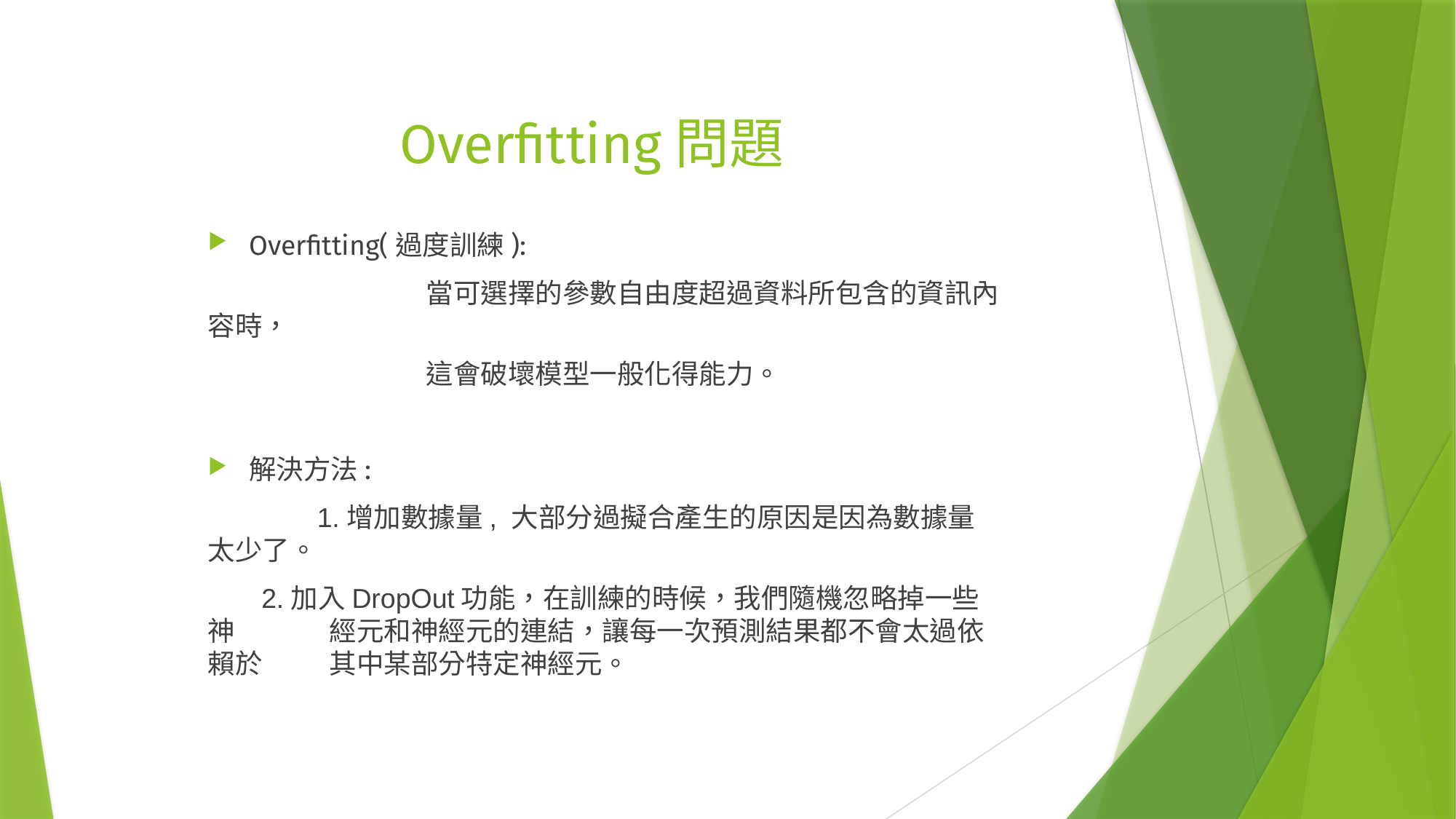

# Overfitting問題
Overfitting(過度訓練):
		當可選擇的參數自由度超過資料所包含的資訊內容時，
		這會破壞模型一般化得能力。

解決方法:
	1.增加數據量, 大部分過擬合產生的原因是因為數據量太少了。
       2.加入DropOut功能，在訓練的時候，我們隨機忽略掉一些神  	  經元和神經元的連結，讓每一次預測結果都不會太過依賴於	  其中某部分特定神經元。